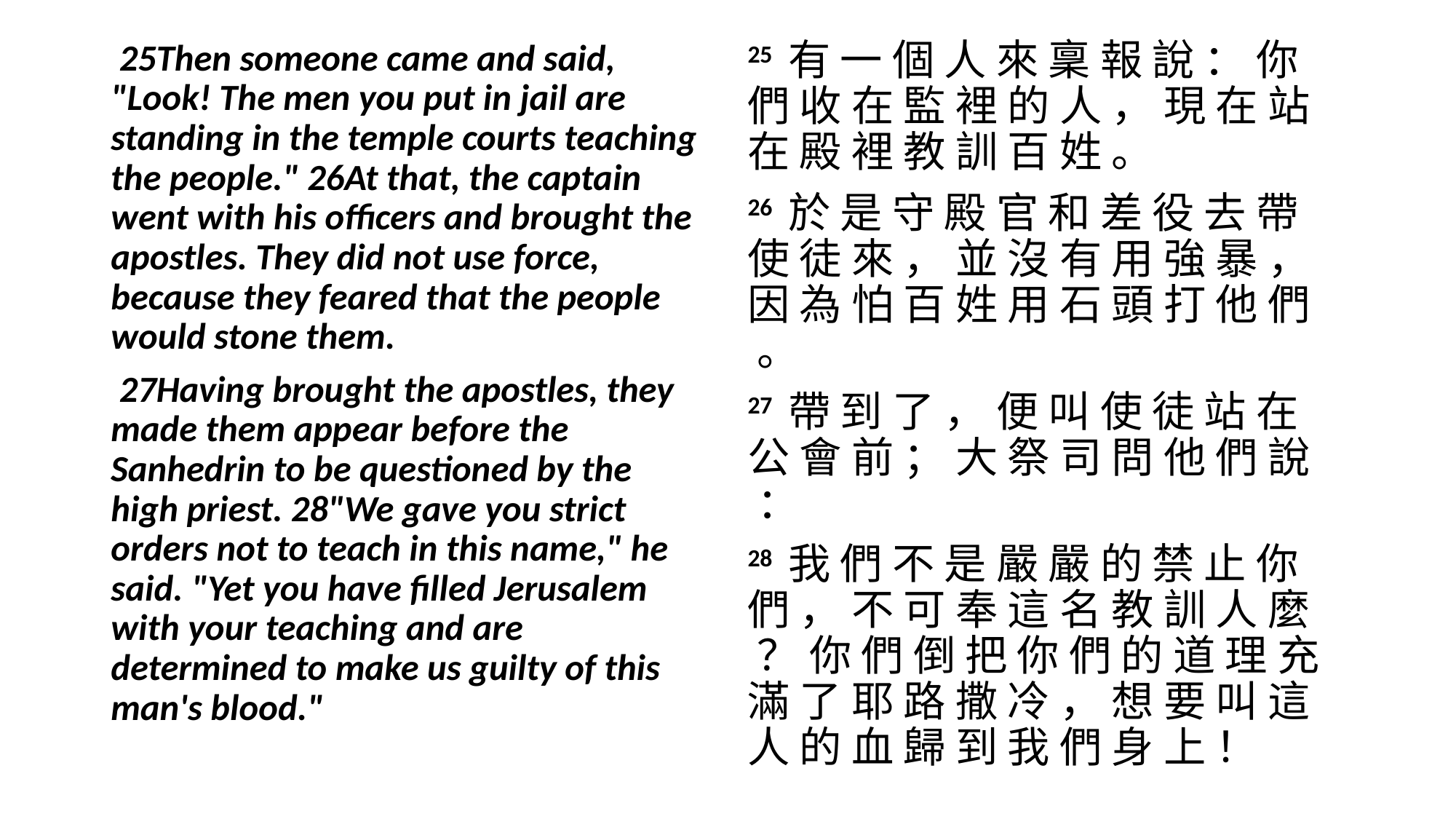

25Then someone came and said, "Look! The men you put in jail are standing in the temple courts teaching the people." 26At that, the captain went with his officers and brought the apostles. They did not use force, because they feared that the people would stone them.
 27Having brought the apostles, they made them appear before the Sanhedrin to be questioned by the high priest. 28"We gave you strict orders not to teach in this name," he said. "Yet you have filled Jerusalem with your teaching and are determined to make us guilty of this man's blood."

25 有 一 個 人 來 稟 報 說 ： 你 們 收 在 監 裡 的 人 ， 現 在 站 在 殿 裡 教 訓 百 姓 。
26 於 是 守 殿 官 和 差 役 去 帶 使 徒 來 ， 並 沒 有 用 強 暴 ， 因 為 怕 百 姓 用 石 頭 打 他 們 。
27 帶 到 了 ， 便 叫 使 徒 站 在 公 會 前 ； 大 祭 司 問 他 們 說 ：
28 我 們 不 是 嚴 嚴 的 禁 止 你 們 ， 不 可 奉 這 名 教 訓 人 麼 ？ 你 們 倒 把 你 們 的 道 理 充 滿 了 耶 路 撒 冷 ， 想 要 叫 這 人 的 血 歸 到 我 們 身 上 ！
#